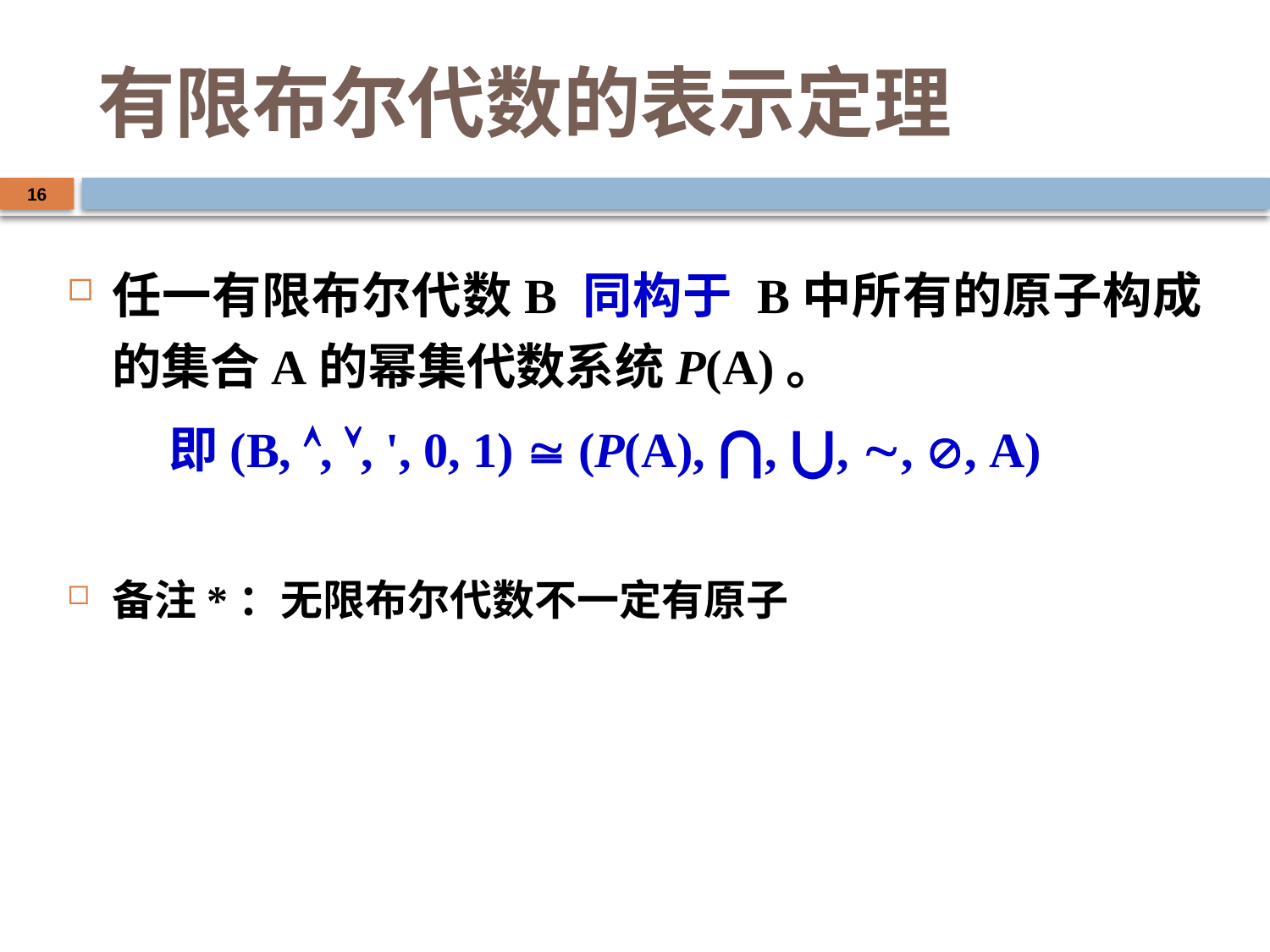

# 有限布尔代数的表示定理
16
任一有限布尔代数B 同构于 B中所有的原子构成的集合A的幂集代数系统P(A)。
        即(B, ∧, ∨, ', 0, 1) ≅ (P(A), ⋂, ⋃, ∼, ∅, A)

备注*：无限布尔代数不一定有原子